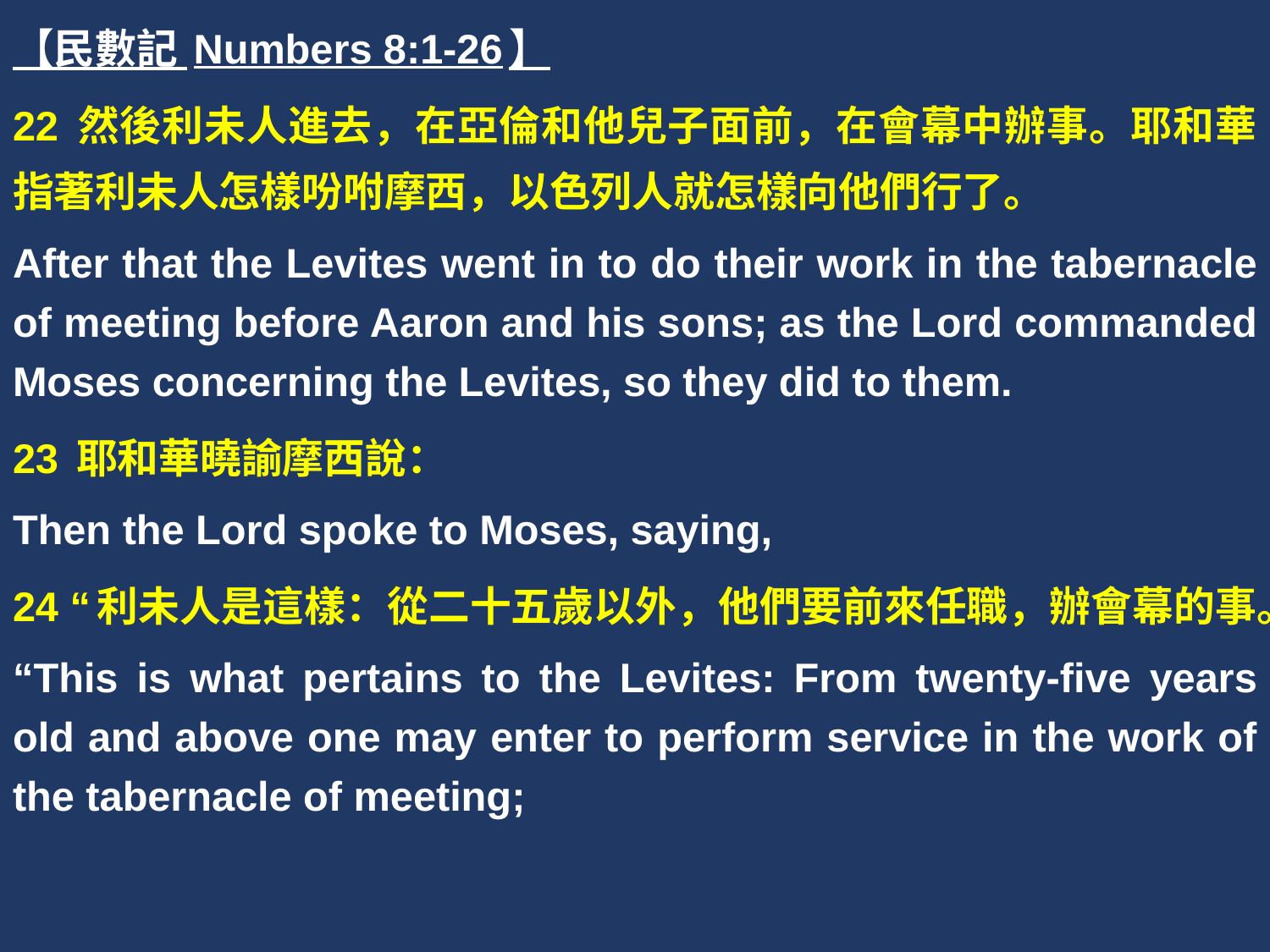

【民數記 Numbers 8:1-26】
22 然後利未人進去，在亞倫和他兒子面前，在會幕中辦事。耶和華指著利未人怎樣吩咐摩西，以色列人就怎樣向他們行了。
After that the Levites went in to do their work in the tabernacle of meeting before Aaron and his sons; as the Lord commanded Moses concerning the Levites, so they did to them.
23 耶和華曉諭摩西說：
Then the Lord spoke to Moses, saying,
24 “利未人是這樣：從二十五歲以外，他們要前來任職，辦會幕的事。
“This is what pertains to the Levites: From twenty-five years old and above one may enter to perform service in the work of the tabernacle of meeting;